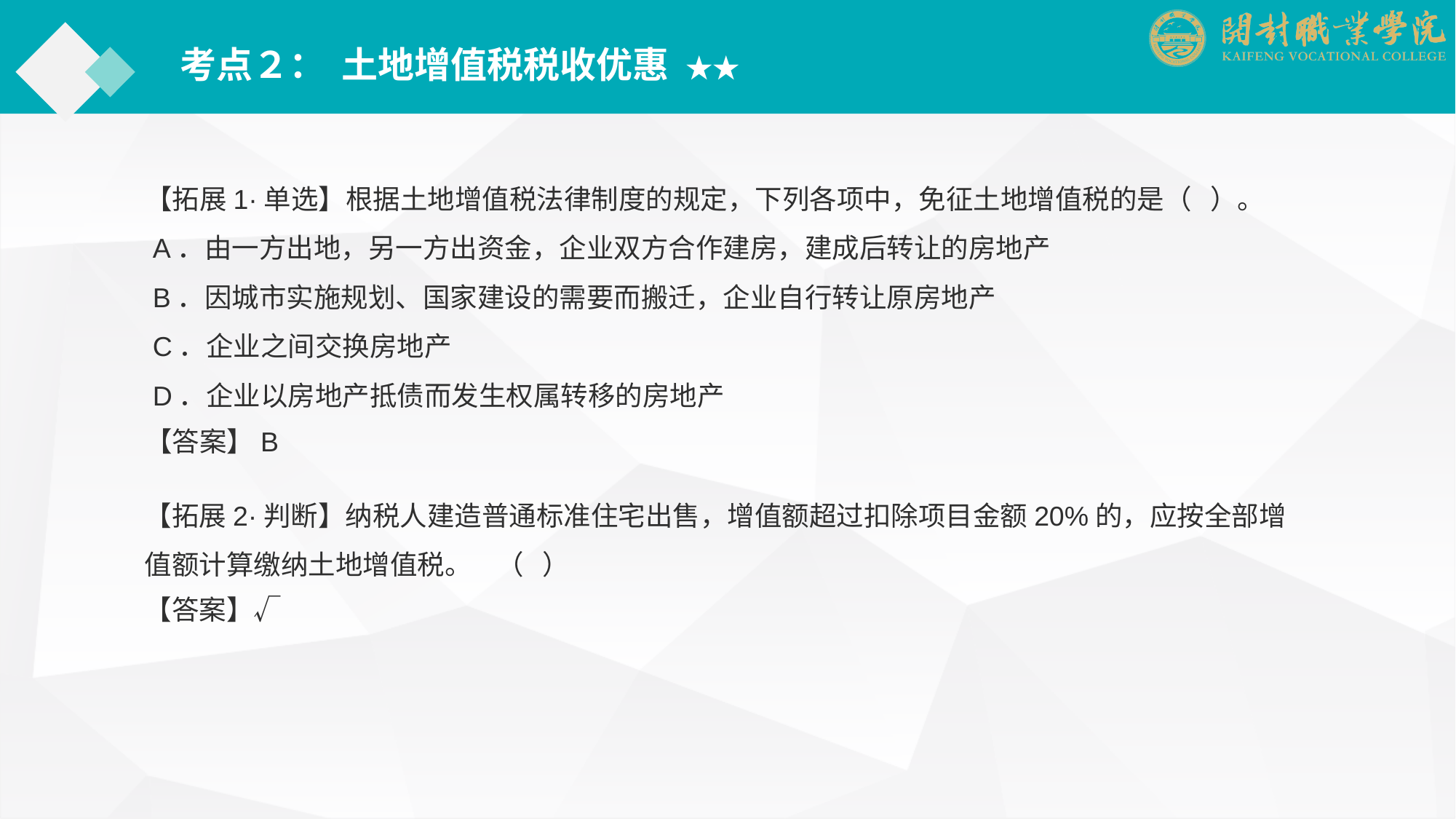

考点２：  土地增值税税收优惠  ★★
【拓展1·单选】根据土地增值税法律制度的规定，下列各项中，免征土地增值税的是（   ）。
 A．由一方出地，另一方出资金，企业双方合作建房，建成后转让的房地产
 B．因城市实施规划、国家建设的需要而搬迁，企业自行转让原房地产
 C．企业之间交换房地产
 D．企业以房地产抵债而发生权属转移的房地产
【答案】B
【拓展2·判断】纳税人建造普通标准住宅出售，增值额超过扣除项目金额20%的，应按全部增值额计算缴纳土地增值税。    （   ）
【答案】√